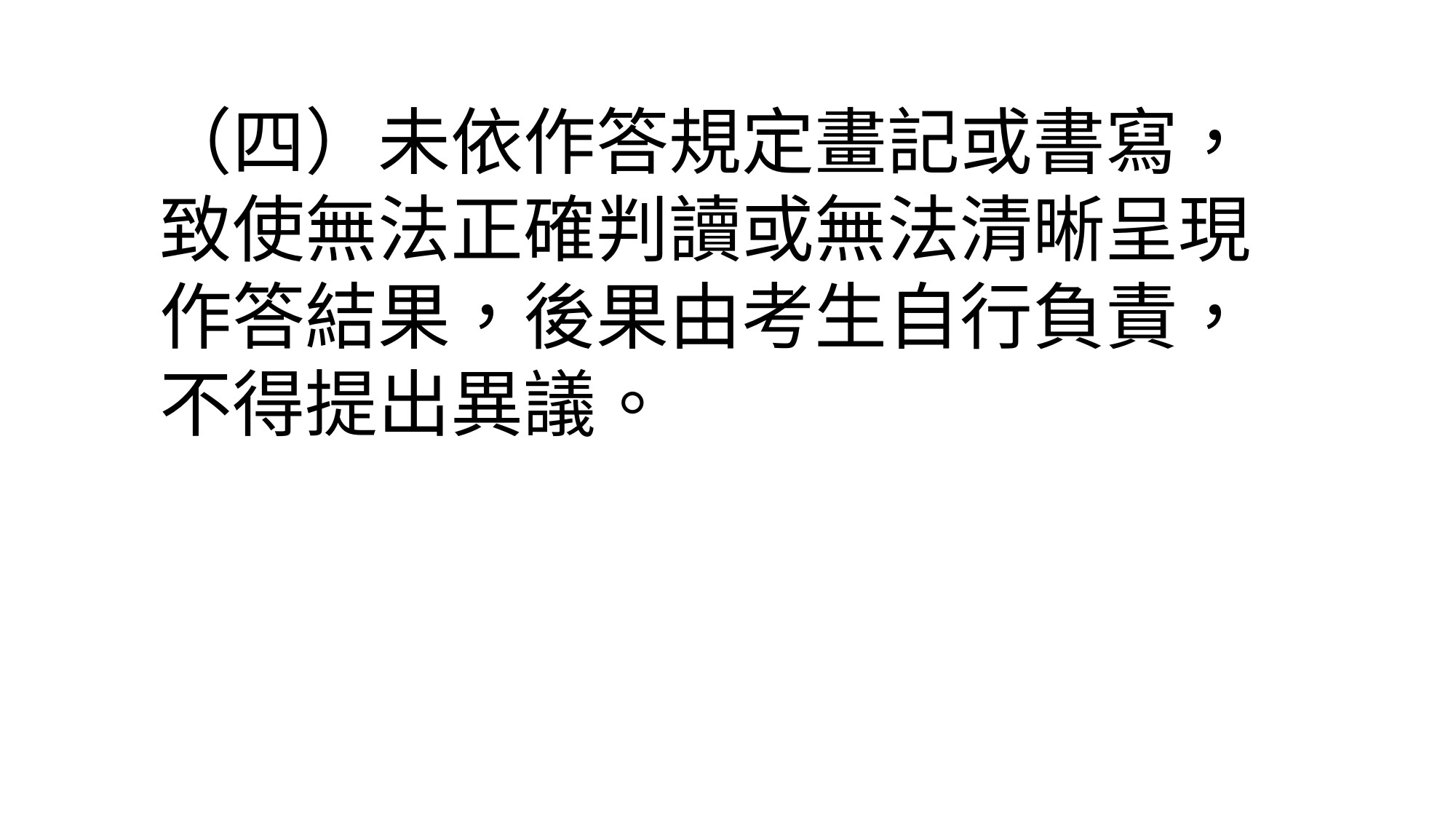

（四）未依作答規定畫記或書寫，致使無法正確判讀或無法清晰呈現作答結果，後果由考生自行負責，不得提出異議。